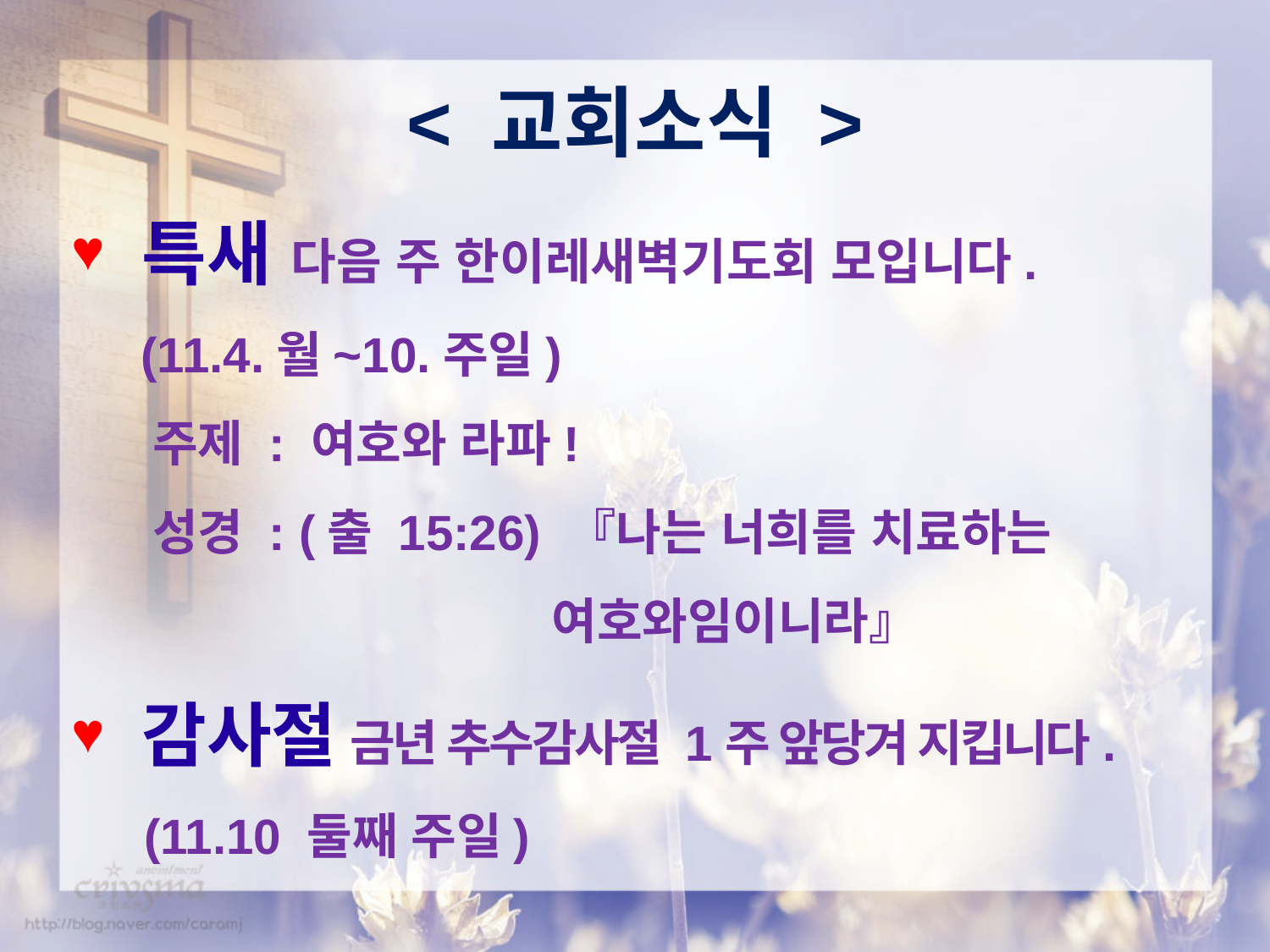

< 교회소식 >
 특새 다음 주 한이레새벽기도회 모입니다.
     (11.4.월~10.주일)
     주제 : 여호와 라파!
     성경 : (출 15:26) 『나는 너희를 치료하는
                                  여호와임이니라』
 감사절 금년 추수감사절 1주 앞당겨 지킵니다.
      (11.10 둘째 주일)